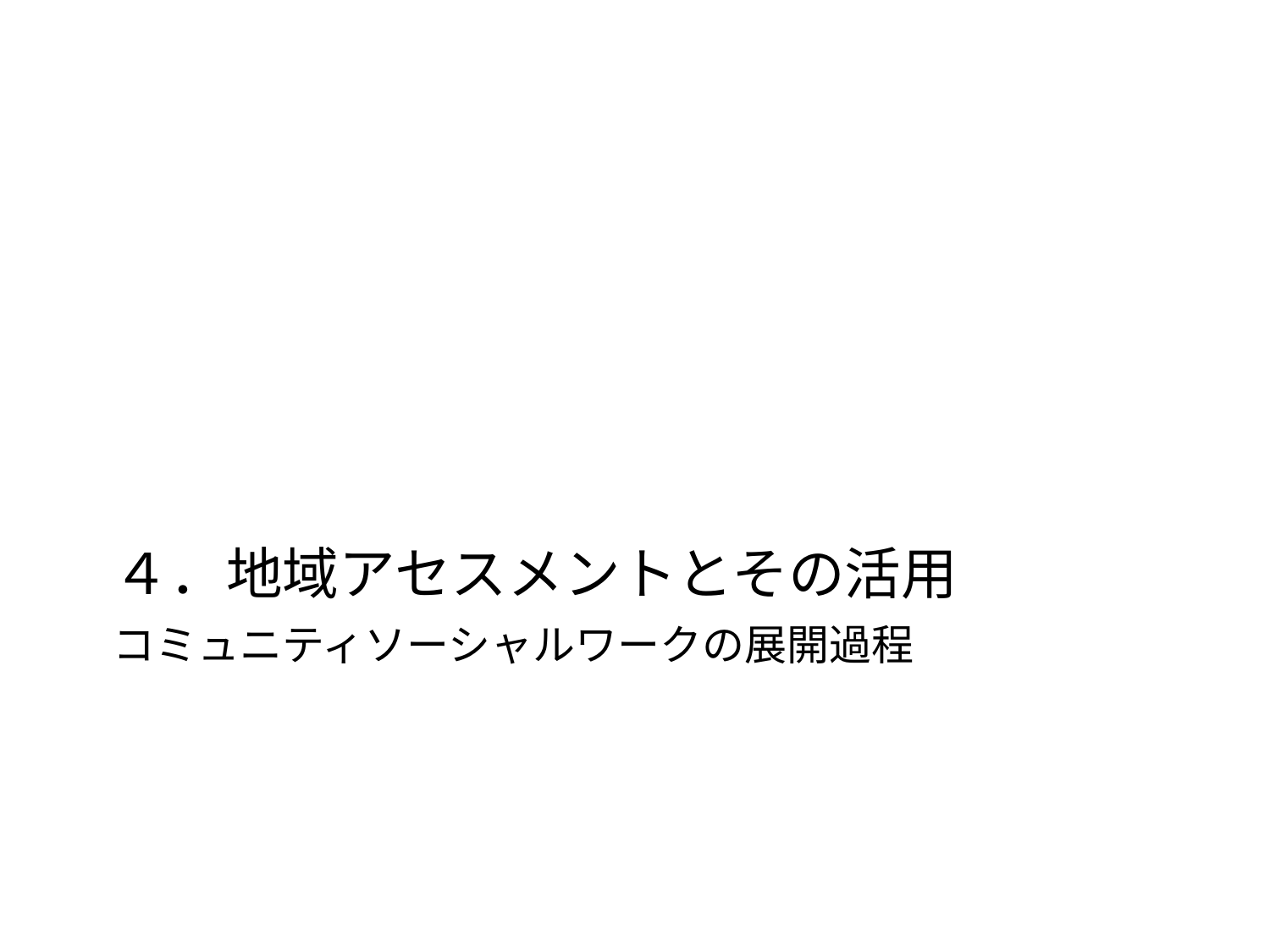

４．地域アセスメントとその活用
# コミュニティソーシャルワークの展開過程